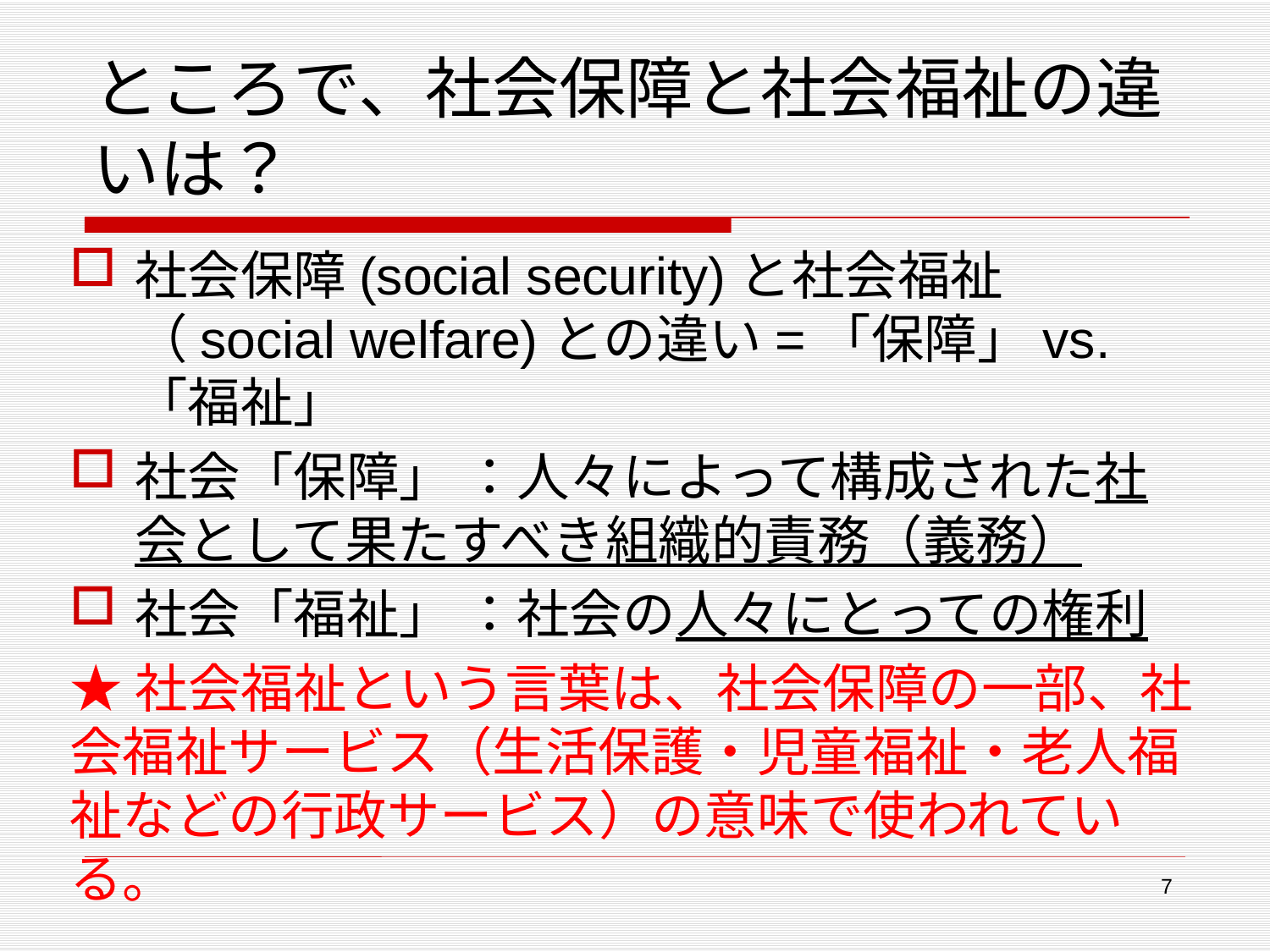

# ところで、社会保障と社会福祉の違いは？
社会保障(social security)と社会福祉（social welfare)との違い=「保障」vs. 「福祉」
社会「保障」 ：人々によって構成された社会として果たすべき組織的責務（義務）
社会「福祉」 ：社会の人々にとっての権利
★社会福祉という言葉は、社会保障の一部、社会福祉サービス（生活保護・児童福祉・老人福祉などの行政サービス）の意味で使われている。
7